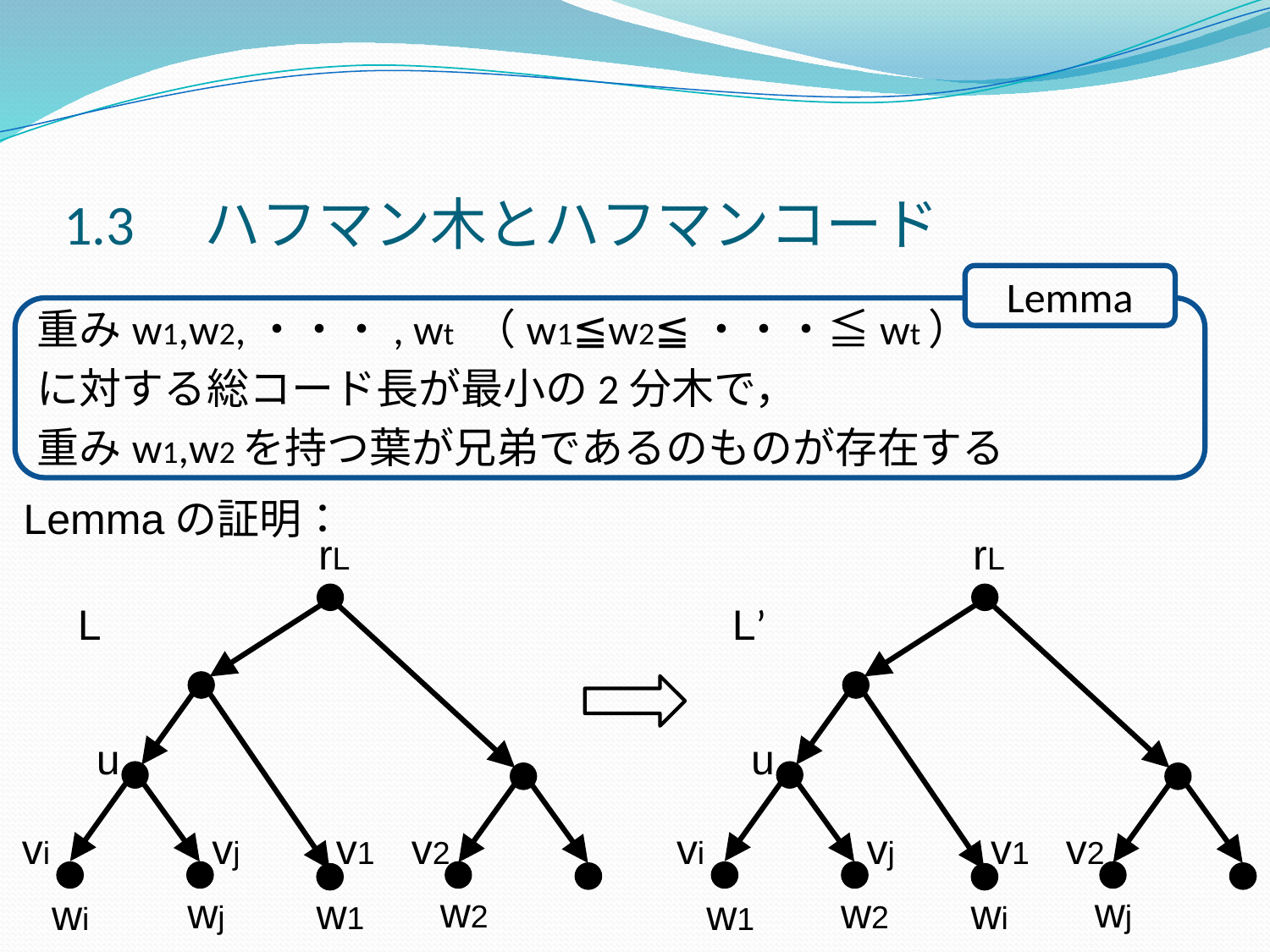

# 1.3　ハフマン木とハフマンコード
Lemma
重みw1,w2,・・・, wt （w1≦w2≦・・・≦wt）
に対する総コード長が最小の2分木で，
重みw1,w2を持つ葉が兄弟であるのものが存在する

Lemmaの証明：
rL

L

u

vi
vj
v1
v2

w2
wj
w1
wi
rL

L’

u

vi
vj
v1
v2

wj
w2
wi
w1